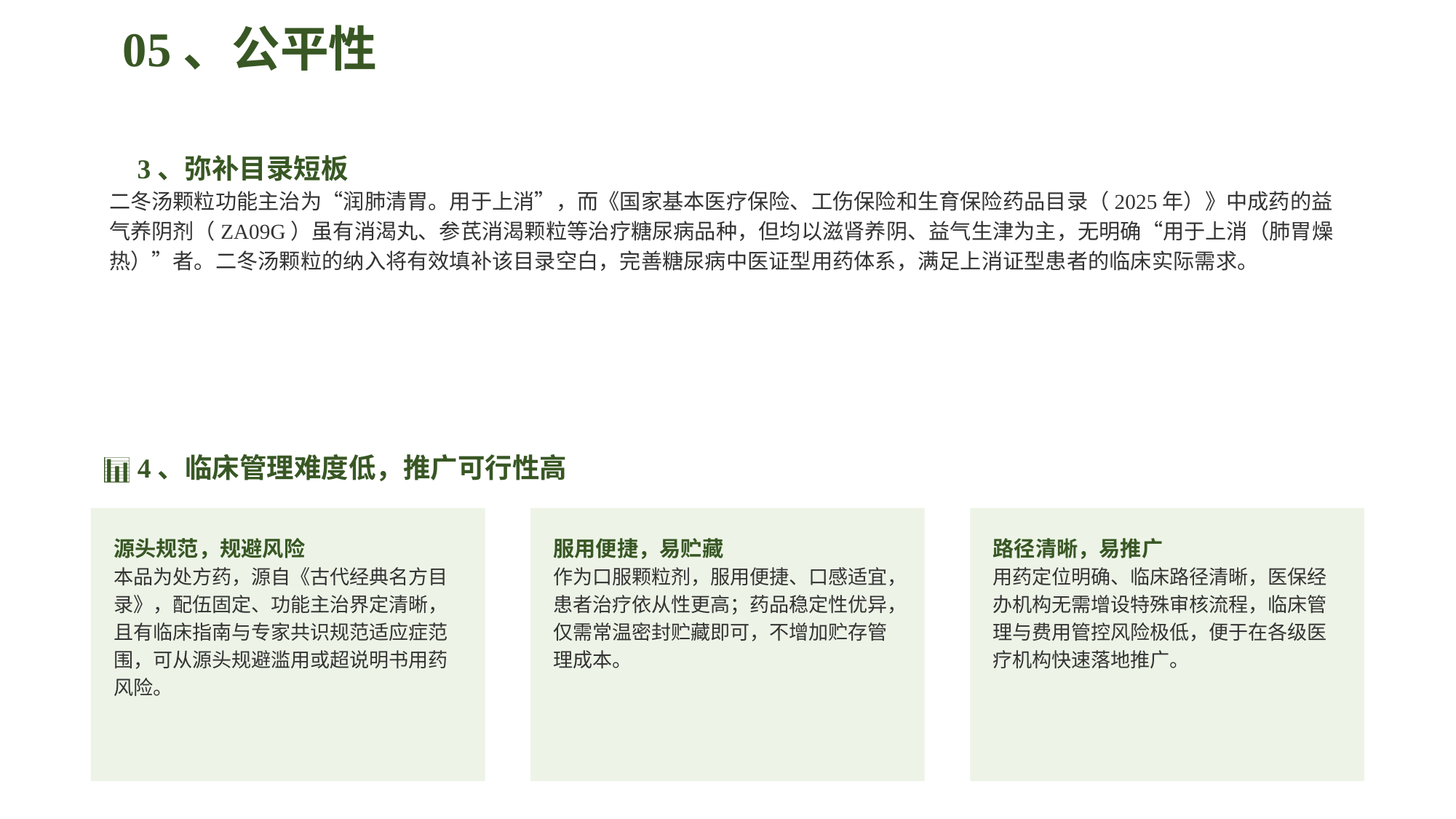

05、公平性
🧩 3、弥补目录短板
二冬汤颗粒功能主治为“润肺清胃。用于上消”，而《国家基本医疗保险、工伤保险和生育保险药品目录（2025年）》中成药的益气养阴剂（ZA09G）虽有消渴丸、参芪消渴颗粒等治疗糖尿病品种，但均以滋肾养阴、益气生津为主，无明确“用于上消（肺胃燥热）”者。二冬汤颗粒的纳入将有效填补该目录空白，完善糖尿病中医证型用药体系，满足上消证型患者的临床实际需求。
📊 4、临床管理难度低，推广可行性高
源头规范，规避风险
本品为处方药，源自《古代经典名方目录》，配伍固定、功能主治界定清晰，且有临床指南与专家共识规范适应症范围，可从源头规避滥用或超说明书用药风险。
服用便捷，易贮藏
作为口服颗粒剂，服用便捷、口感适宜，患者治疗依从性更高；药品稳定性优异，仅需常温密封贮藏即可，不增加贮存管理成本。
路径清晰，易推广
用药定位明确、临床路径清晰，医保经办机构无需增设特殊审核流程，临床管理与费用管控风险极低，便于在各级医疗机构快速落地推广。